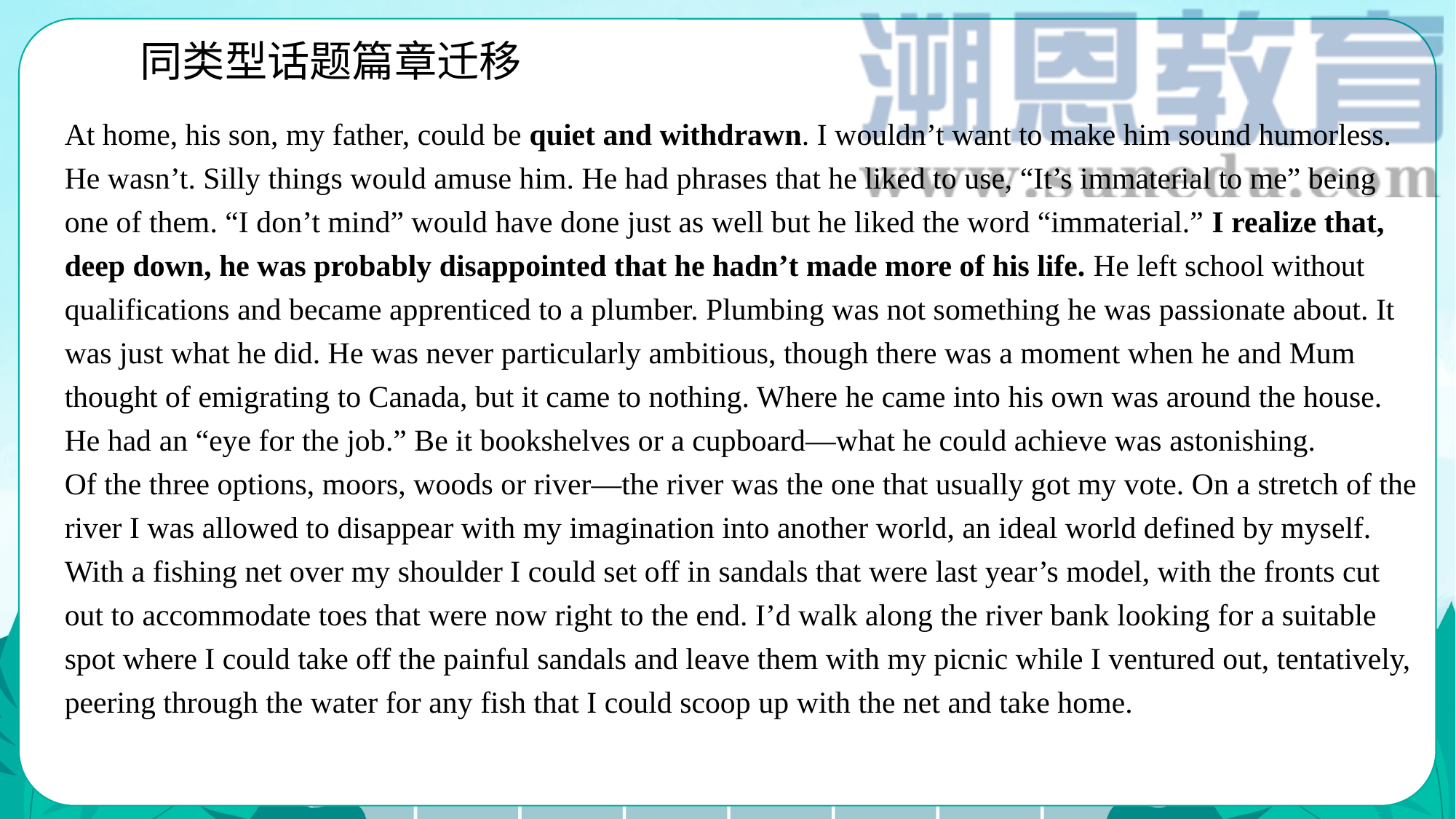

同类型话题篇章迁移
At home, his son, my father, could be quiet and withdrawn. I wouldn’t want to make him sound humorless. He wasn’t. Silly things would amuse him. He had phrases that he liked to use, “It’s immaterial to me” being one of them. “I don’t mind” would have done just as well but he liked the word “immaterial.” I realize that, deep down, he was probably disappointed that he hadn’t made more of his life. He left school without qualifications and became apprenticed to a plumber. Plumbing was not something he was passionate about. It was just what he did. He was never particularly ambitious, though there was a moment when he and Mum thought of emigrating to Canada, but it came to nothing. Where he came into his own was around the house. He had an “eye for the job.” Be it bookshelves or a cupboard—what he could achieve was astonishing.
Of the three options, moors, woods or river—the river was the one that usually got my vote. On a stretch of the river I was allowed to disappear with my imagination into another world, an ideal world defined by myself. With a fishing net over my shoulder I could set off in sandals that were last year’s model, with the fronts cut out to accommodate toes that were now right to the end. I’d walk along the river bank looking for a suitable spot where I could take off the painful sandals and leave them with my picnic while I ventured out, tentatively, peering through the water for any fish that I could scoop up with the net and take home.